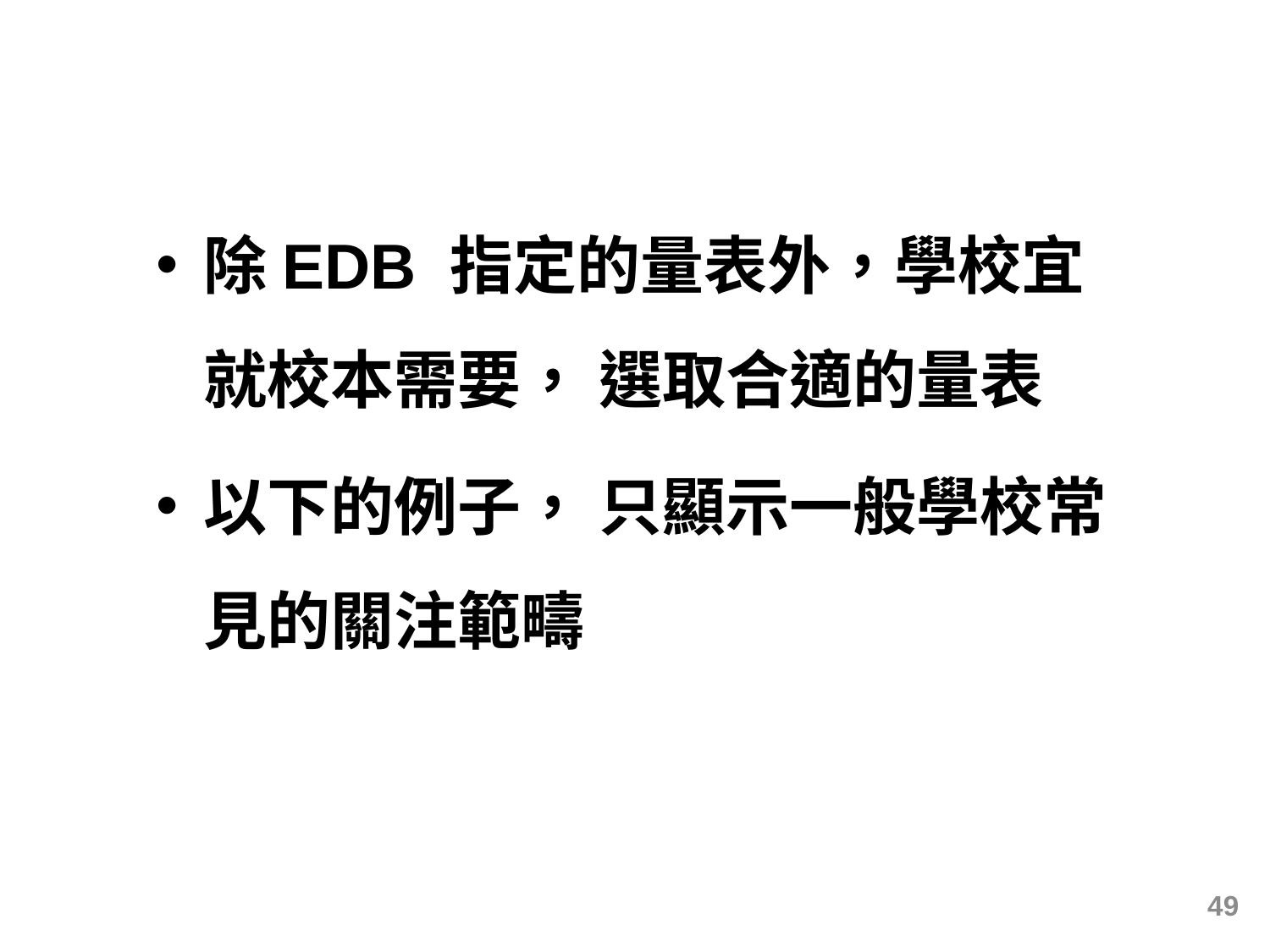

除EDB 指定的量表外，學校宜就校本需要， 選取合適的量表
以下的例子， 只顯示一般學校常見的關注範疇
49